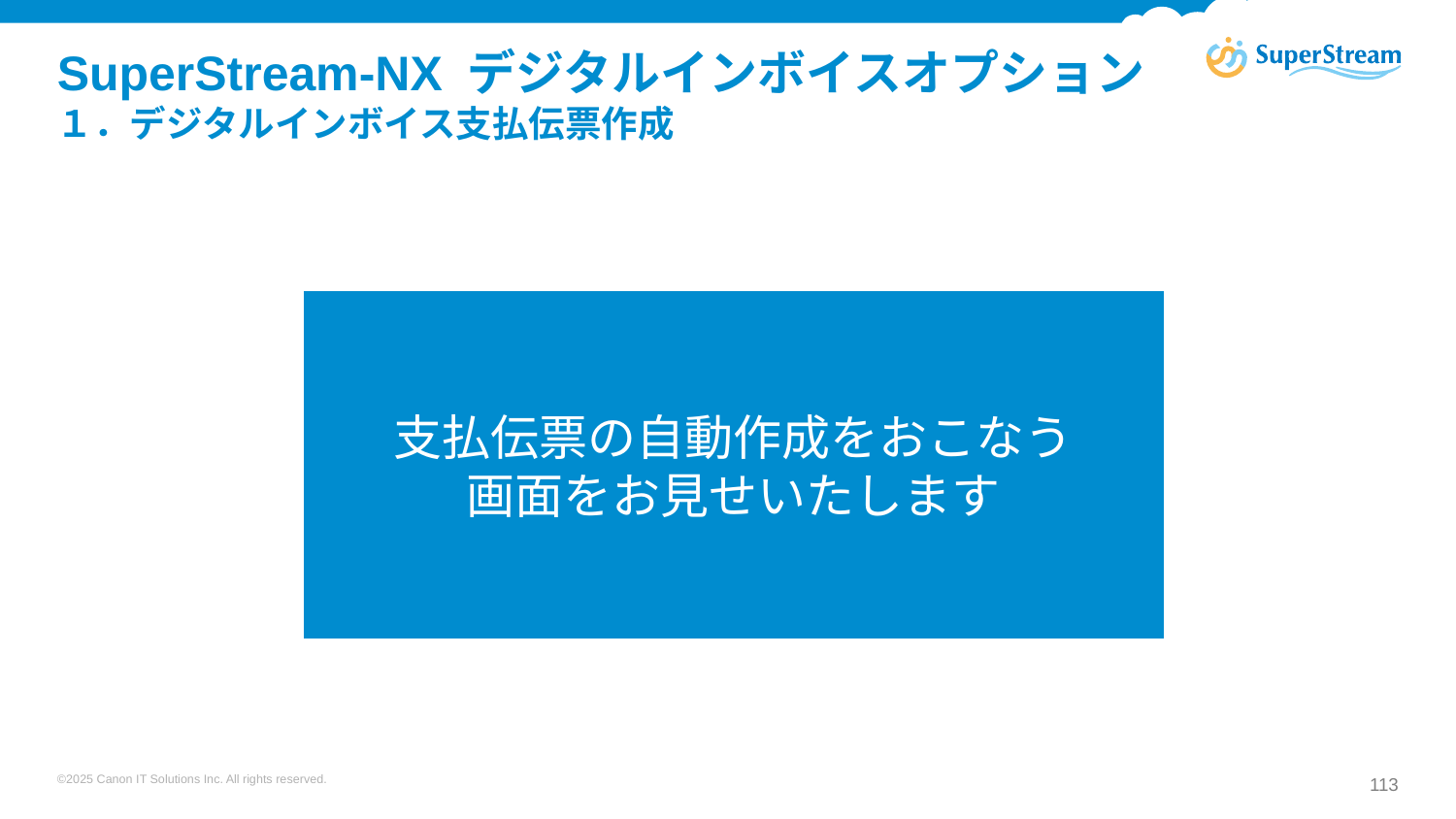

# SuperStream-NX デジタルインボイスオプション　 １．デジタルインボイス支払伝票作成
支払伝票の自動作成をおこなう
画面をお見せいたします
©2025 Canon IT Solutions Inc. All rights reserved.
113